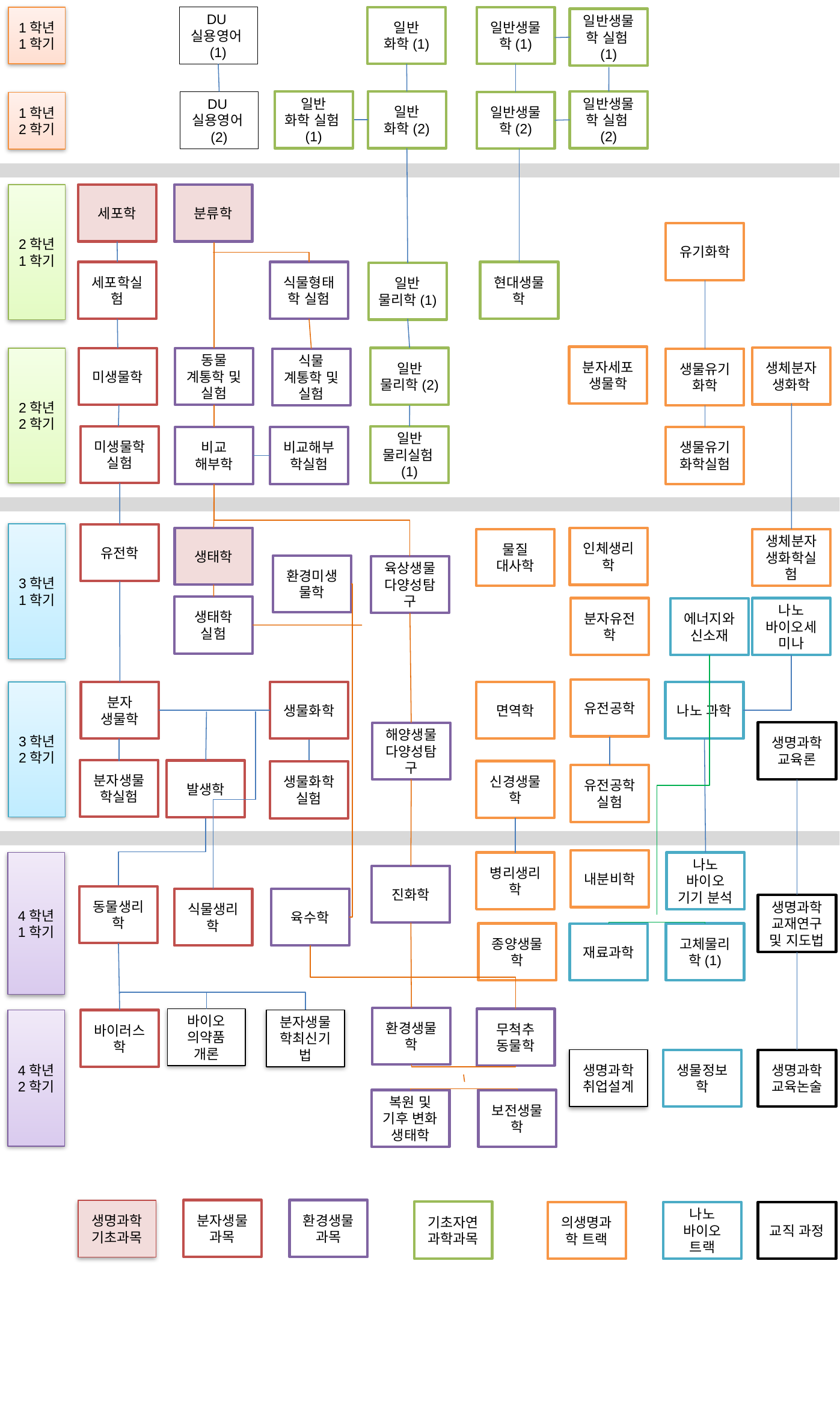

1학년
1학기
DU실용영어(1)
일반
화학(1)
일반생물학(1)
일반생물학 실험(1)
일반
화학 실험(1)
일반
화학(2)
일반생물학 실험(2)
DU실용영어(2)
일반생물학(2)
1학년
2학기

2학년
1학기
세포학
분류학
유기화학
세포학실험
식물형태학 실험
현대생물학
일반
물리학(1)
분자세포생물학
생체분자생화학
일반
물리학(2)
2학년
2학기
미생물학
동물
계통학 및 실험
식물
계통학 및 실험
생물유기화학
미생물학실험
일반
물리실험(1)
비교
해부학
비교해부학실험
생물유기화학실험

3학년
1학기
유전학
생태학
인체생리학
물질 대사학
생체분자생화학실험
환경미생물학
육상생물다양성탐구
생태학
실험
분자유전학
나노 바이오세미나
에너지와 신소재
유전공학
생물화학
3학년
2학기
분자
생물학
면역학
나노 과학
생명과학교육론
해양생물다양성탐구
분자생물학실험
발생학
신경생물학
생물화학
실험
유전공학실험

내분비학
4학년
1학기
병리생리학
나노 바이오 기기 분석
진화학
동물생리학
식물생리학
육수학
생명과학교재연구 및 지도법
종양생물학
고체물리학(1)
재료과학
환경생물학
바이오 의약품 개론
무척추 동물학
4학년
2학기
바이러스학
분자생물학최신기법
생명과학취업설계
생물정보학
생명과학교육논술
복원 및 기후 변화 생태학
보전생물학
분자생물과목
환경생물과목
생명과학기초과목
기초자연과학과목
교직 과정
의생명과학 트랙
나노 바이오 트랙